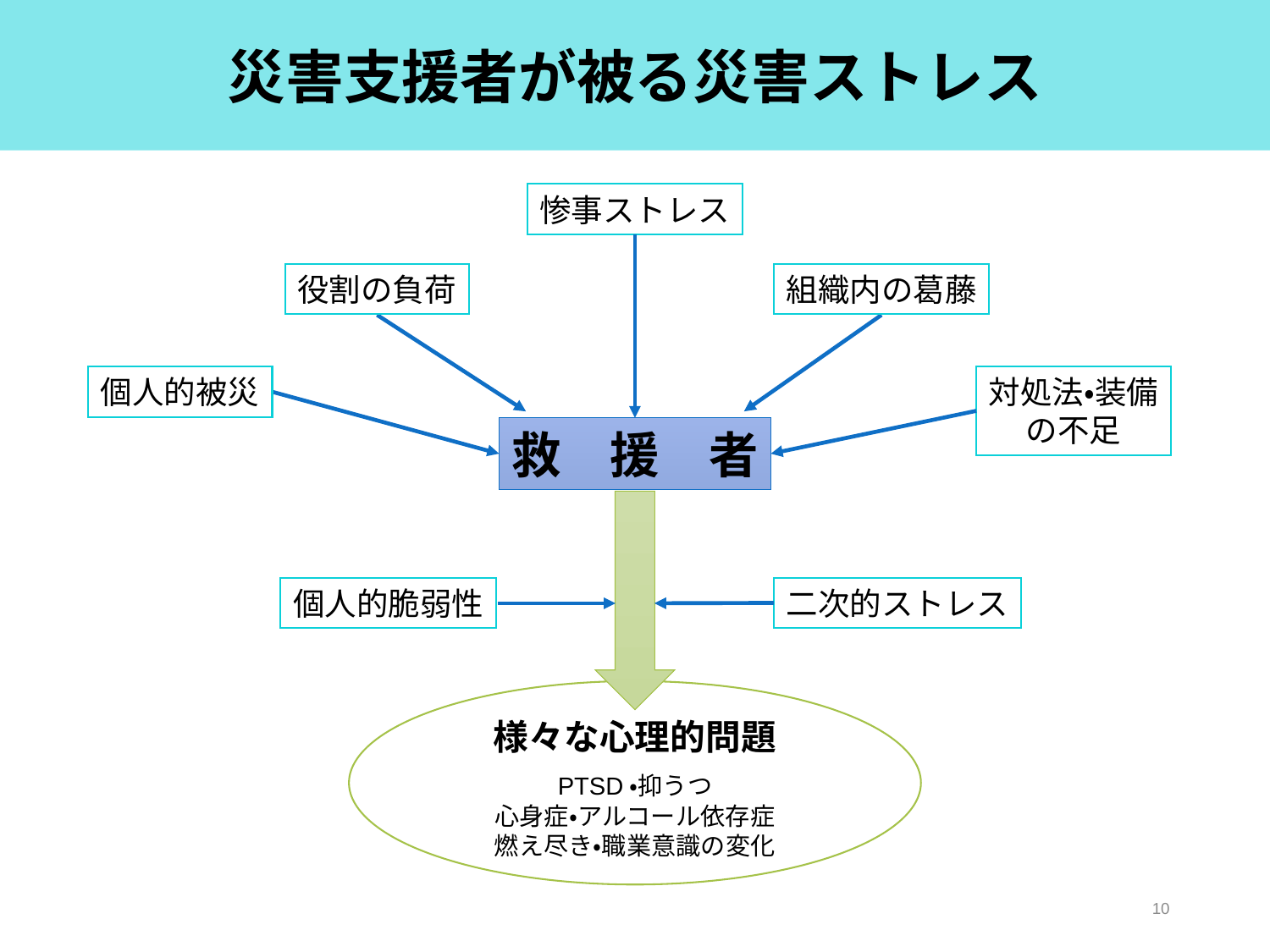

# 災害支援者が被る災害ストレス
惨事ストレス
役割の負荷
組織内の葛藤
個人的被災
対処法・装備
の不足
救　援　者

個人的脆弱性
二次的ストレス

様々な心理的問題
PTSD・抑うつ
心身症・アルコール依存症
燃え尽き・職業意識の変化
10